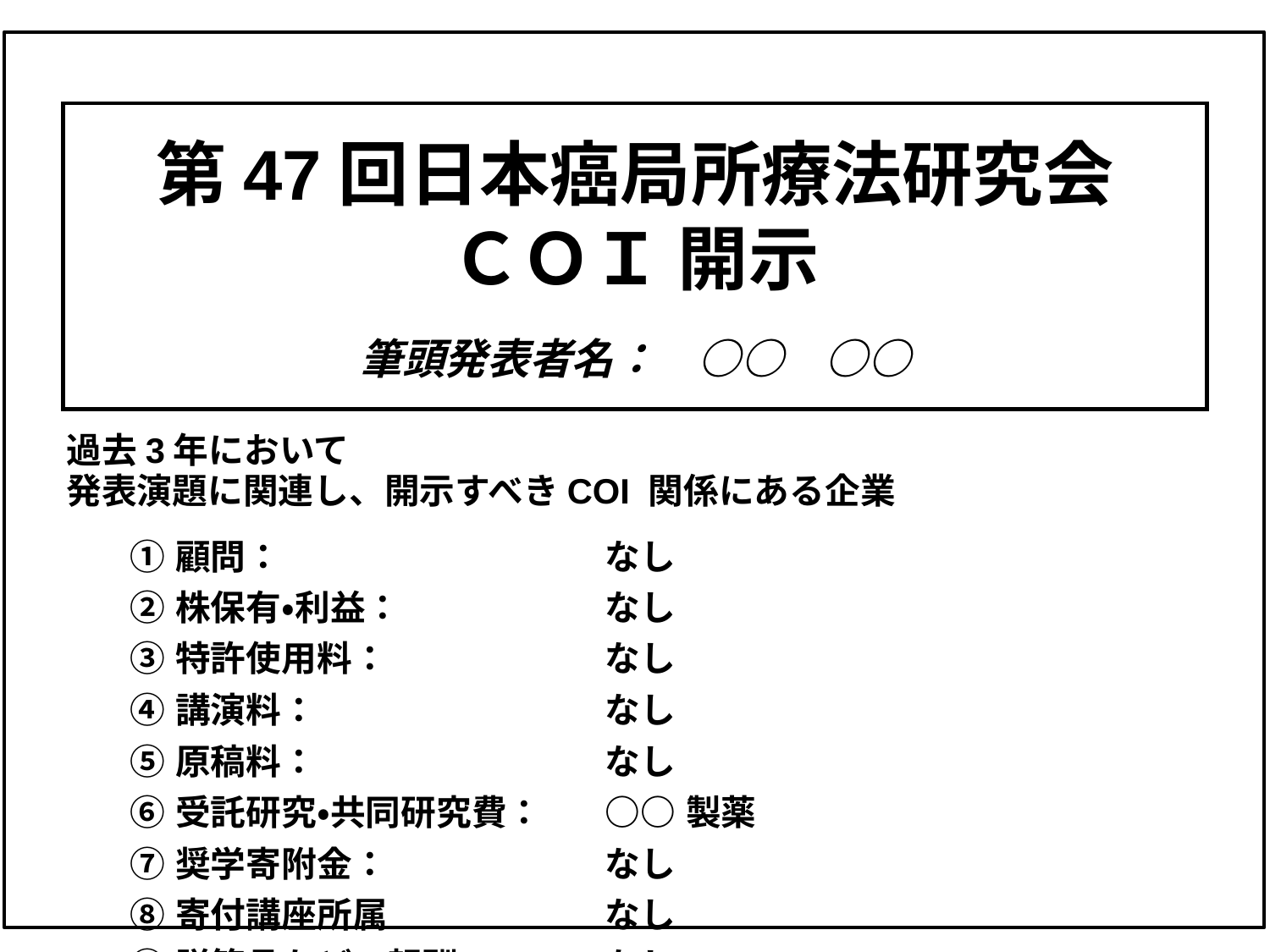

第47回日本癌局所療法研究会
ＣＯＩ 開示
　
筆頭発表者名：　○○　○○

過去3年において
発表演題に関連し、開示すべきCOI 関係にある企業
| ①顧問： ②株保有・利益： ③特許使用料： ④講演料： ⑤原稿料： ⑥受託研究・共同研究費： ⑦奨学寄附金： ⑧寄付講座所属 ⑨贈答品などの報酬： | なし なし なし なし なし ○○製薬 なし なし なし |
| --- | --- |